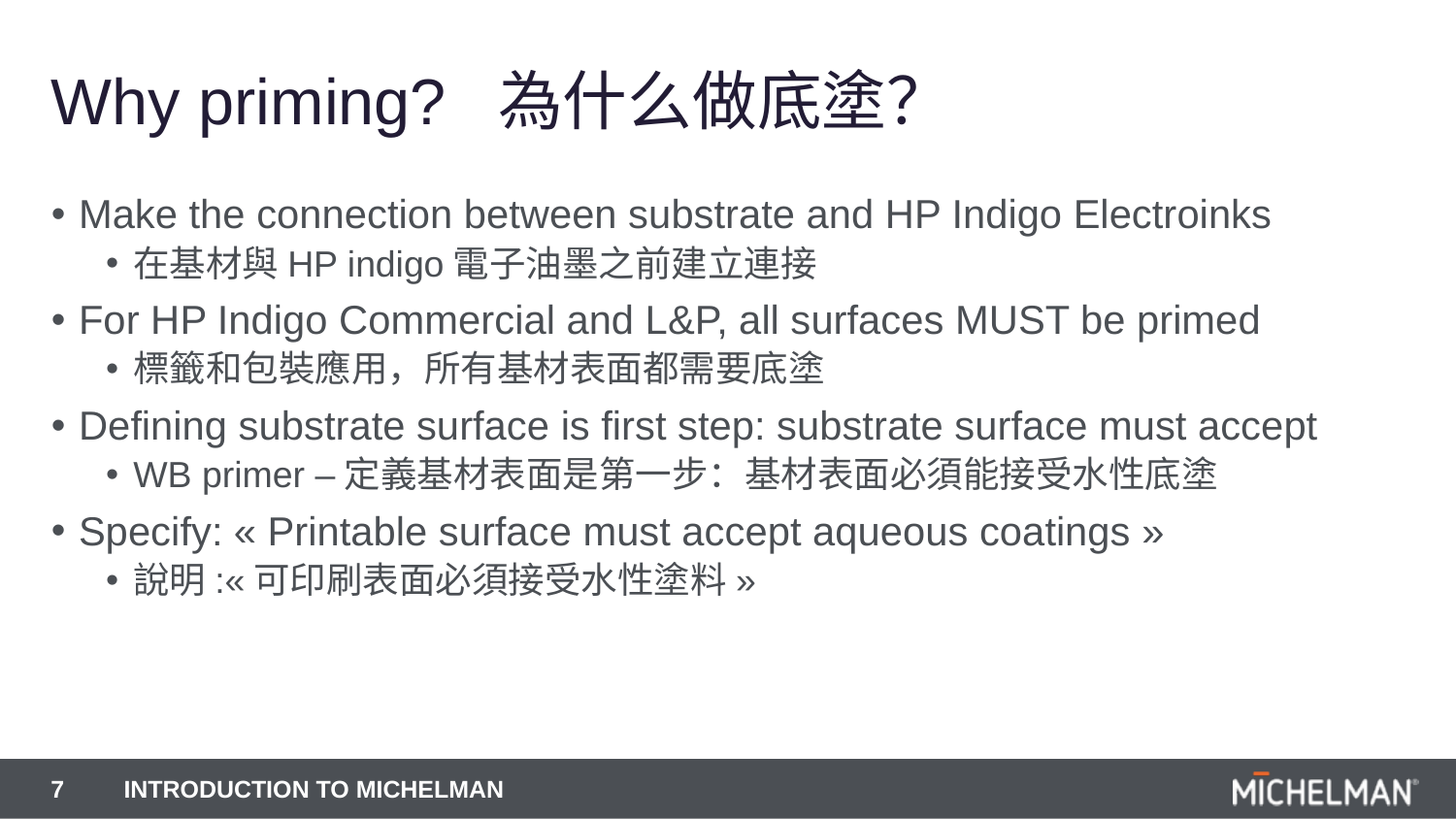

# Why priming?  為什么做底塗？
Make the connection between substrate and HP Indigo Electroinks
在基材與HP indigo電子油墨之前建立連接
For HP Indigo Commercial and L&P, all surfaces MUST be primed
標籤和包裝應用，所有基材表面都需要底塗
Defining substrate surface is first step: substrate surface must accept
WB primer –定義基材表面是第一步：基材表面必須能接受水性底塗
Specify: « Printable surface must accept aqueous coatings »
說明:«可印刷表面必須接受水性塗料»

7
Introduction to Michelman